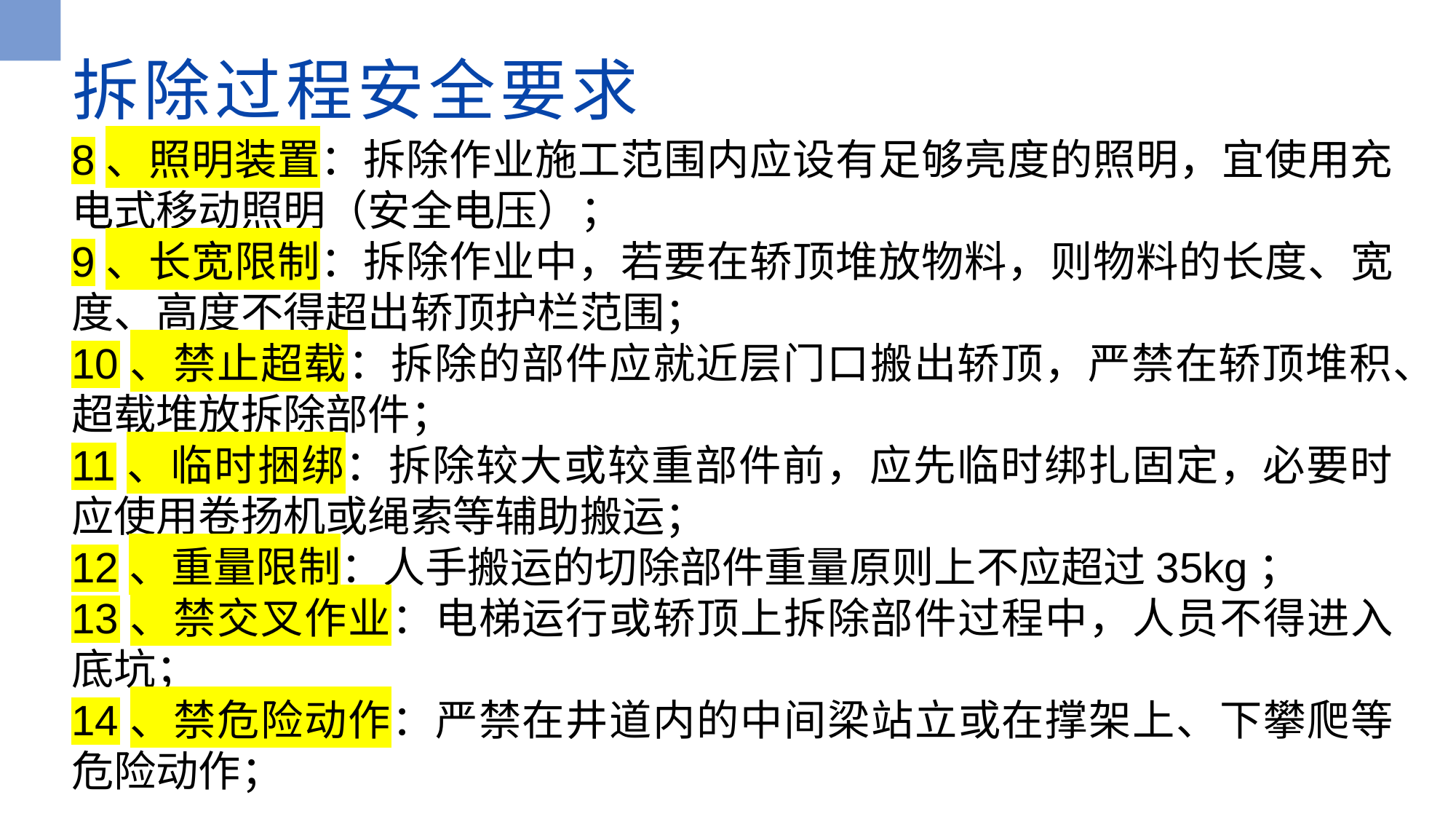

# 拆除过程安全要求
8、照明装置：拆除作业施工范围内应设有足够亮度的照明，宜使用充电式移动照明（安全电压）；
9、长宽限制：拆除作业中，若要在轿顶堆放物料，则物料的长度、宽度、高度不得超出轿顶护栏范围；
10、禁止超载：拆除的部件应就近层门口搬出轿顶，严禁在轿顶堆积、超载堆放拆除部件；
11、临时捆绑：拆除较大或较重部件前，应先临时绑扎固定，必要时应使用卷扬机或绳索等辅助搬运；
12、重量限制：人手搬运的切除部件重量原则上不应超过35kg；
13、禁交叉作业：电梯运行或轿顶上拆除部件过程中，人员不得进入底坑；
14、禁危险动作：严禁在井道内的中间梁站立或在撑架上、下攀爬等危险动作；